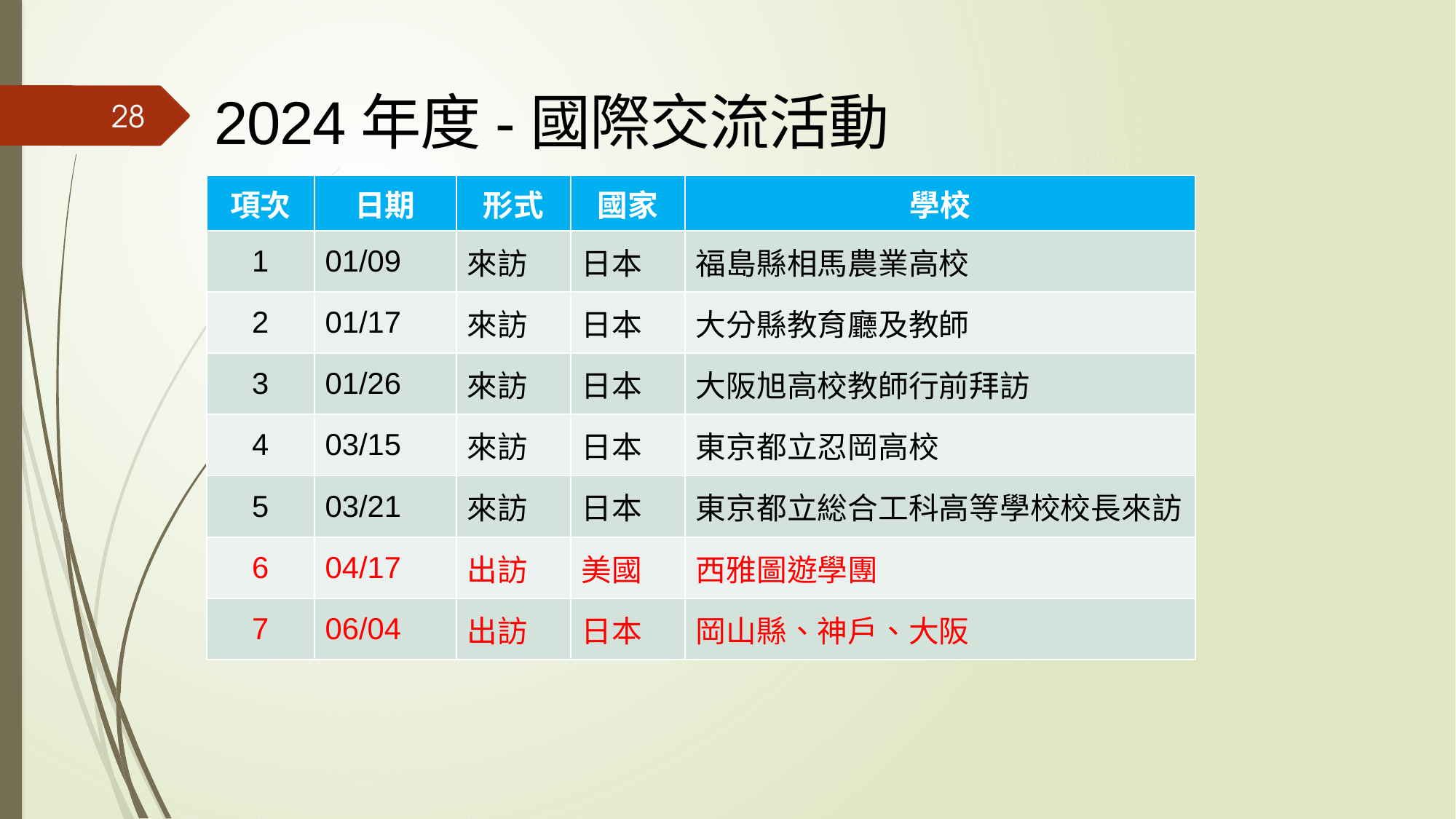

2024年度-國際交流活動
28
| 項次 | 日期 | 形式 | 國家 | 學校 |
| --- | --- | --- | --- | --- |
| 1 | 01/09 | 來訪 | 日本 | 福島縣相馬農業高校 |
| 2 | 01/17 | 來訪 | 日本 | 大分縣教育廳及教師 |
| 3 | 01/26 | 來訪 | 日本 | 大阪旭高校教師行前拜訪 |
| 4 | 03/15 | 來訪 | 日本 | 東京都立忍岡高校 |
| 5 | 03/21 | 來訪 | 日本 | 東京都立総合工科高等學校校長來訪 |
| 6 | 04/17 | 出訪 | 美國 | 西雅圖遊學團 |
| 7 | 06/04 | 出訪 | 日本 | 岡山縣、神戶、大阪 |